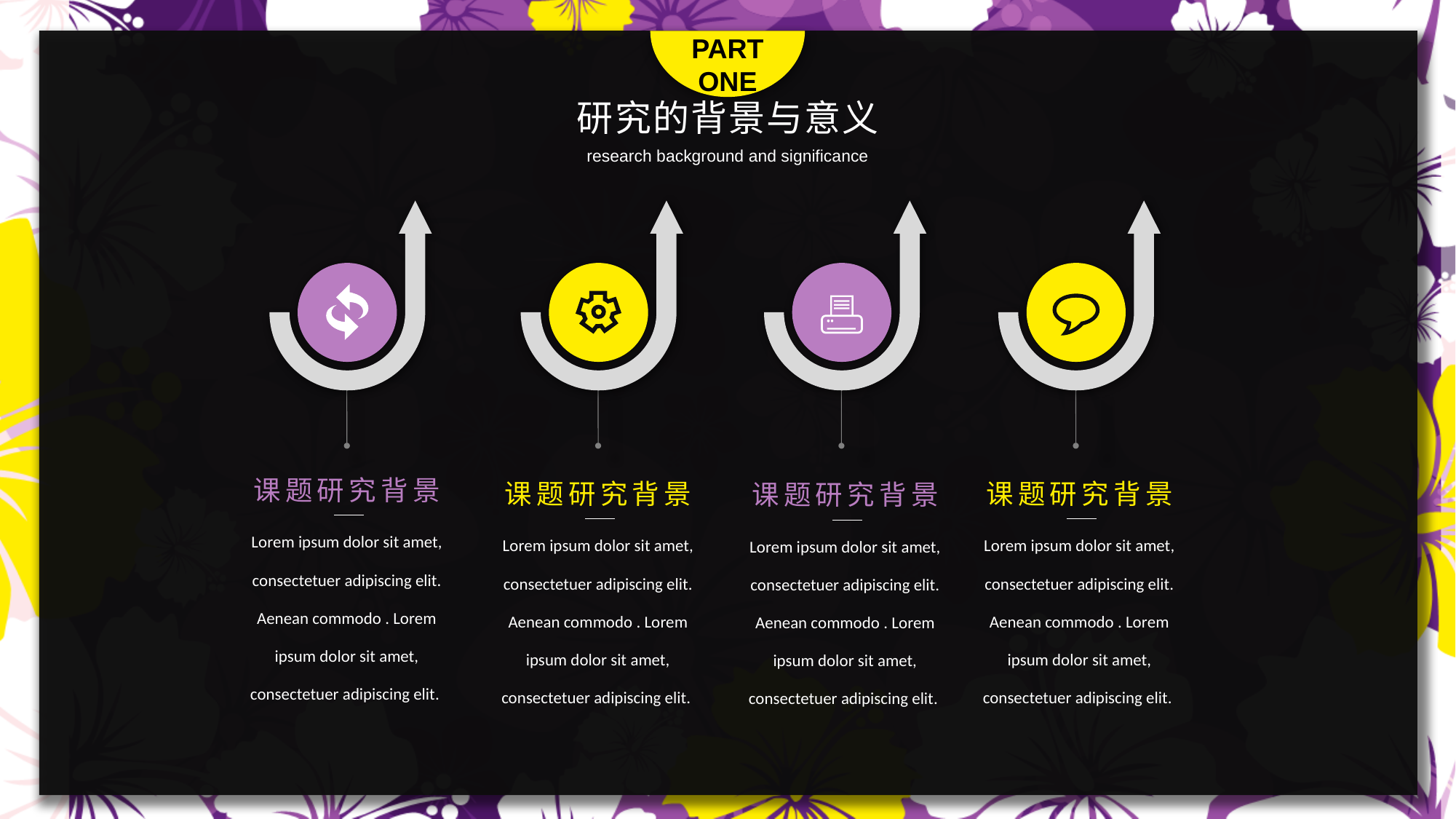

PART ONE
研究的背景与意义
research background and significance

课题研究背景
Lorem ipsum dolor sit amet, consectetuer adipiscing elit. Aenean commodo . Lorem ipsum dolor sit amet, consectetuer adipiscing elit.

课题研究背景
Lorem ipsum dolor sit amet, consectetuer adipiscing elit. Aenean commodo . Lorem ipsum dolor sit amet, consectetuer adipiscing elit.

课题研究背景
Lorem ipsum dolor sit amet, consectetuer adipiscing elit. Aenean commodo . Lorem ipsum dolor sit amet, consectetuer adipiscing elit.

课题研究背景
Lorem ipsum dolor sit amet, consectetuer adipiscing elit. Aenean commodo . Lorem ipsum dolor sit amet, consectetuer adipiscing elit.